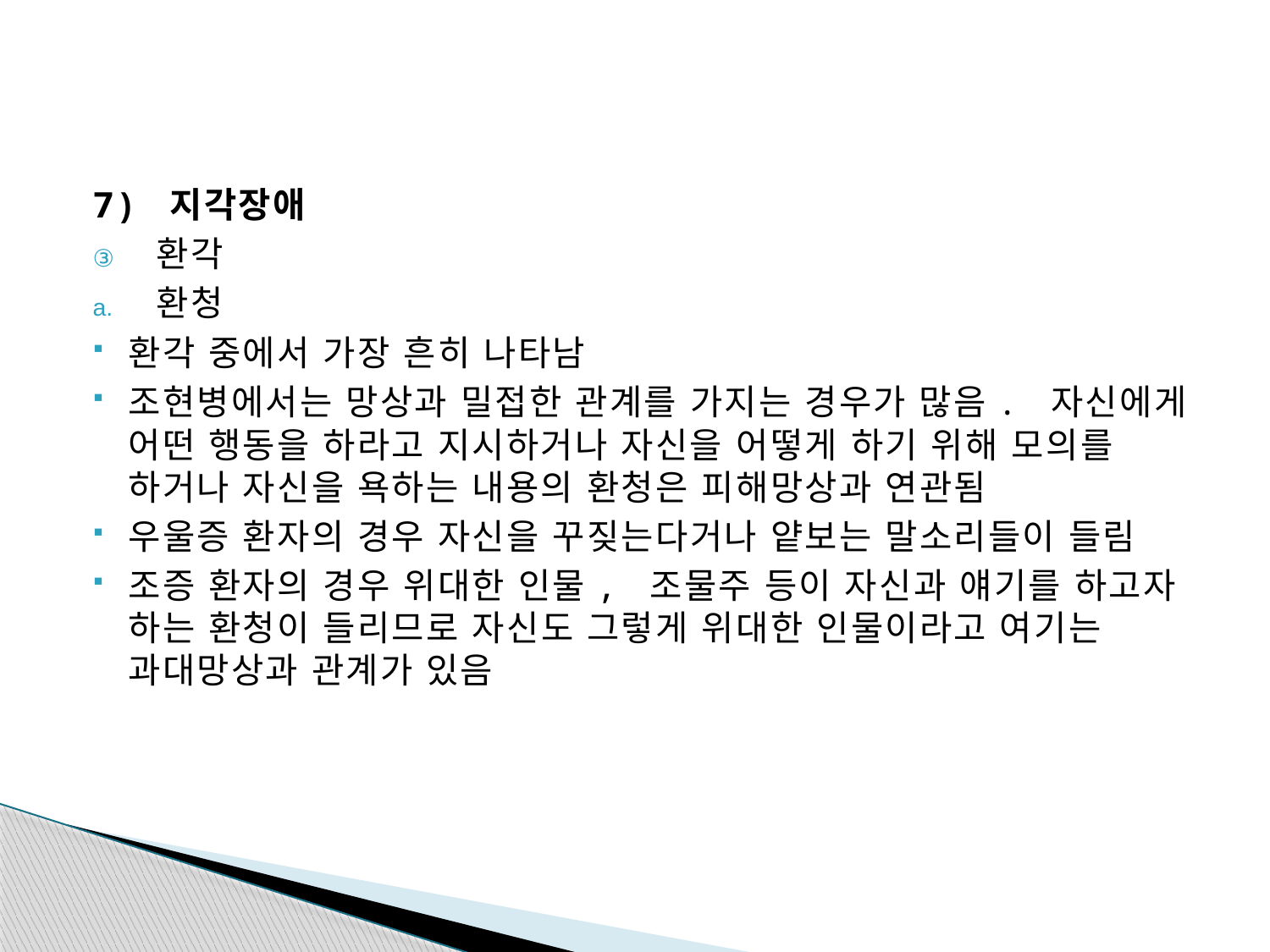

#
7) 지각장애
환각
환청
환각 중에서 가장 흔히 나타남
조현병에서는 망상과 밀접한 관계를 가지는 경우가 많음. 자신에게 어떤 행동을 하라고 지시하거나 자신을 어떻게 하기 위해 모의를 하거나 자신을 욕하는 내용의 환청은 피해망상과 연관됨
우울증 환자의 경우 자신을 꾸짖는다거나 얕보는 말소리들이 들림
조증 환자의 경우 위대한 인물, 조물주 등이 자신과 얘기를 하고자 하는 환청이 들리므로 자신도 그렇게 위대한 인물이라고 여기는 과대망상과 관계가 있음